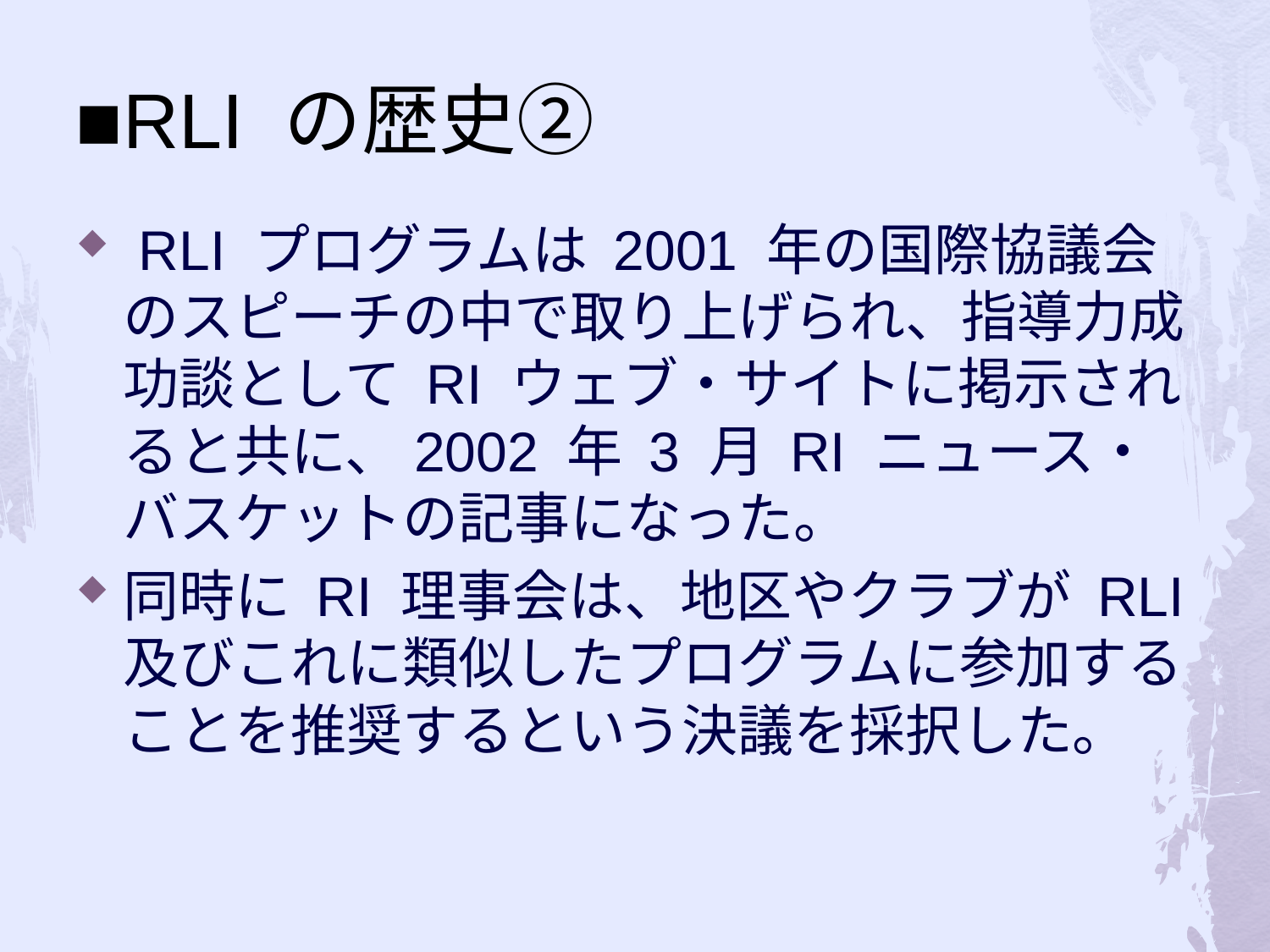

# ■RLI の歴史②
 RLI プログラムは 2001 年の国際協議会のスピーチの中で取り上げられ、指導力成功談として RI ウェブ・サイトに掲示されると共に、2002 年 3 月 RI ニュース・バスケットの記事になった。
同時に RI 理事会は、地区やクラブが RLI 及びこれに類似したプログラムに参加することを推奨するという決議を採択した。